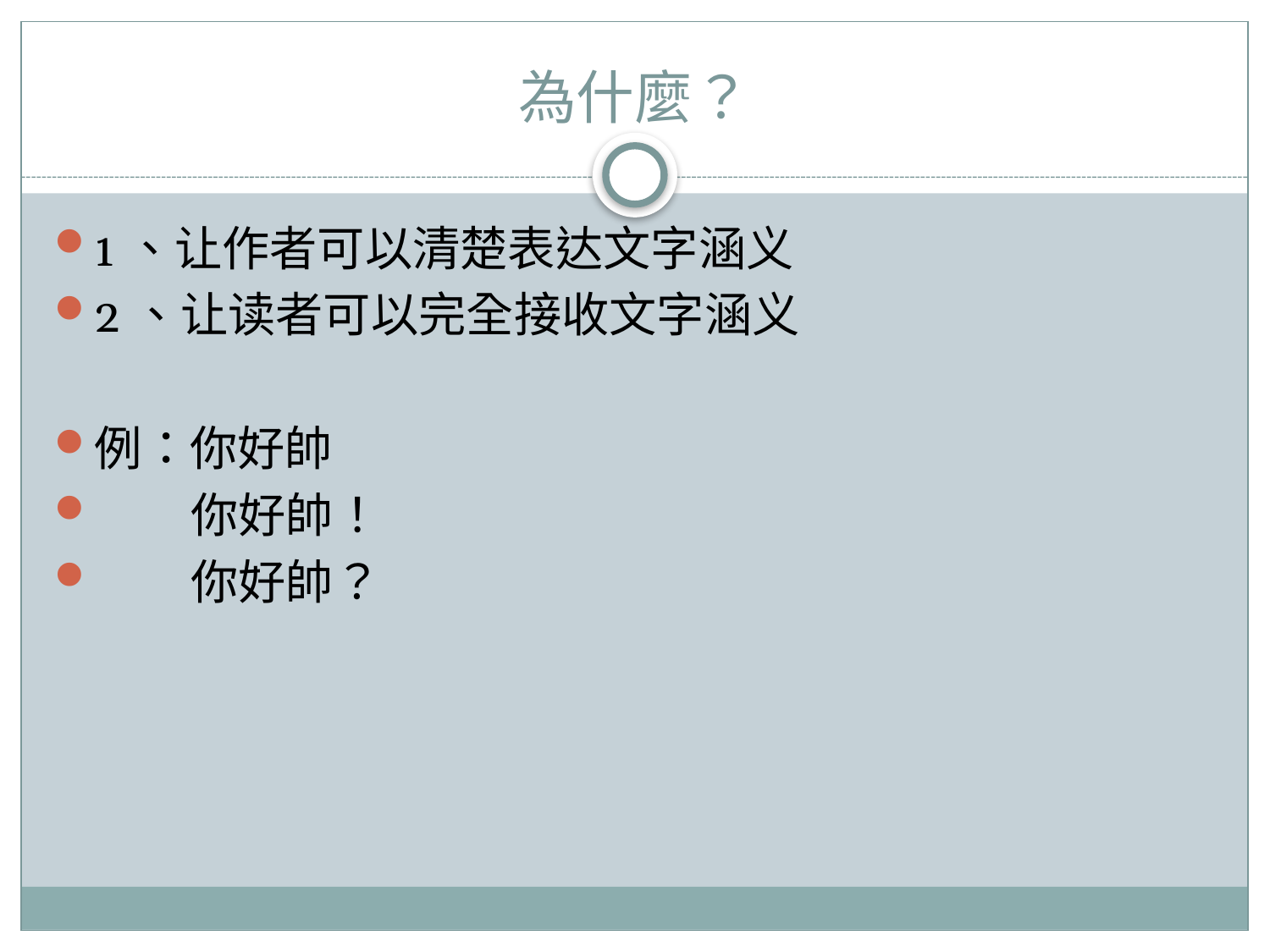

# 為什麼？
1、让作者可以清楚表达文字涵义
2、让读者可以完全接收文字涵义

例：你好帥
        你好帥！
        你好帥？